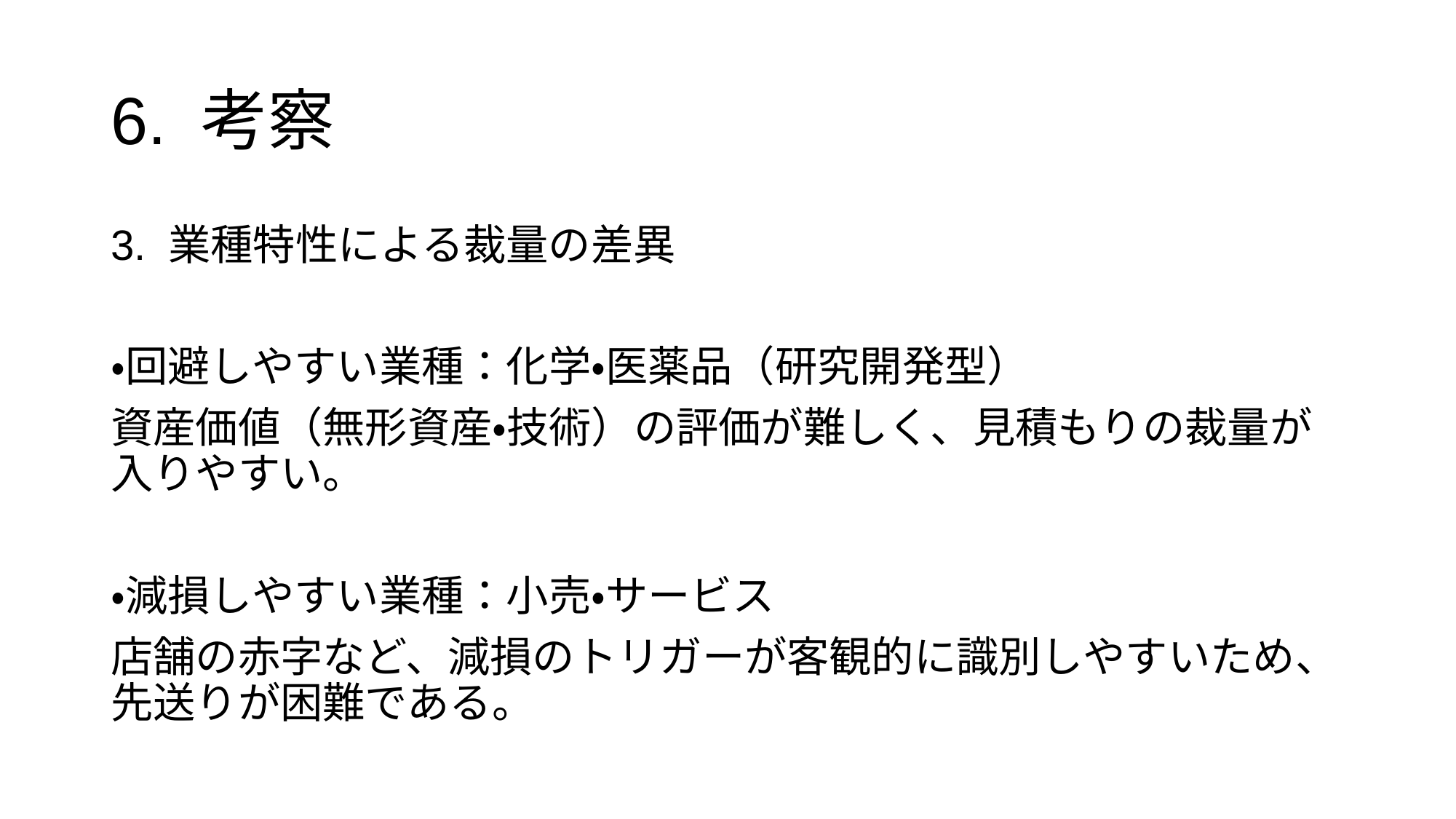

# 6. 考察
3. 業種特性による裁量の差異

・回避しやすい業種：化学・医薬品（研究開発型）
資産価値（無形資産・技術）の評価が難しく、見積もりの裁量が入りやすい。

・減損しやすい業種：小売・サービス
店舗の赤字など、減損のトリガーが客観的に識別しやすいため、先送りが困難である。